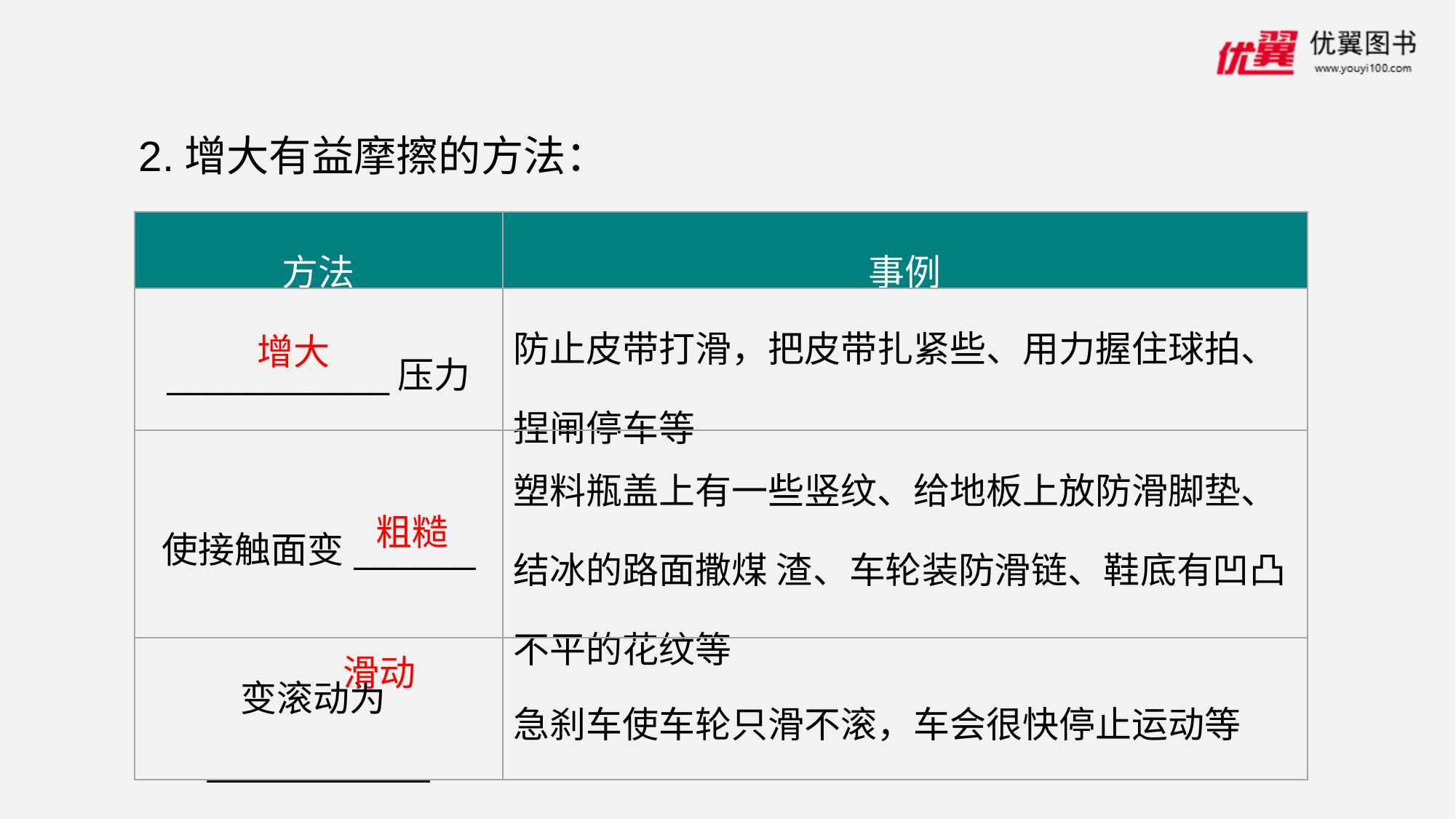

2.增大有益摩擦的方法：
| 方法 | 事例 |
| --- | --- |
| \_\_\_\_\_\_\_\_\_\_\_压力 | 防止皮带打滑，把皮带扎紧些、用力握住球拍、捏闸停车等 |
| 使接触面变\_\_\_\_\_\_ | 塑料瓶盖上有一些竖纹、给地板上放防滑脚垫、结冰的路面撒煤 渣、车轮装防滑链、鞋底有凹凸不平的花纹等 |
| 变滚动为\_\_\_\_\_\_\_\_\_\_\_ | 急刹车使车轮只滑不滚，车会很快停止运动等 |
增大
粗糙
滑动